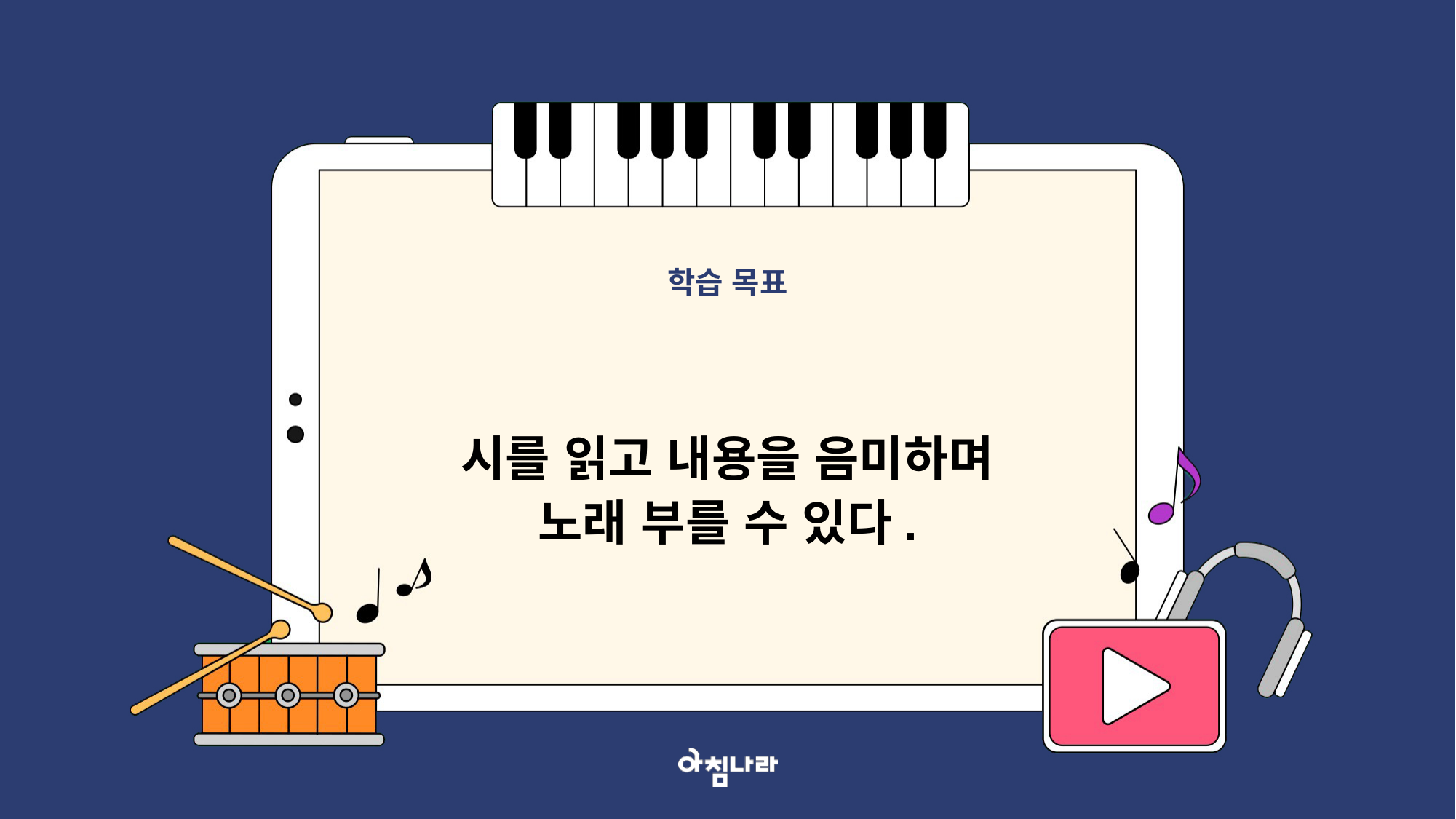

학습 목표
시를 읽고 내용을 음미하며
노래 부를 수 있다.